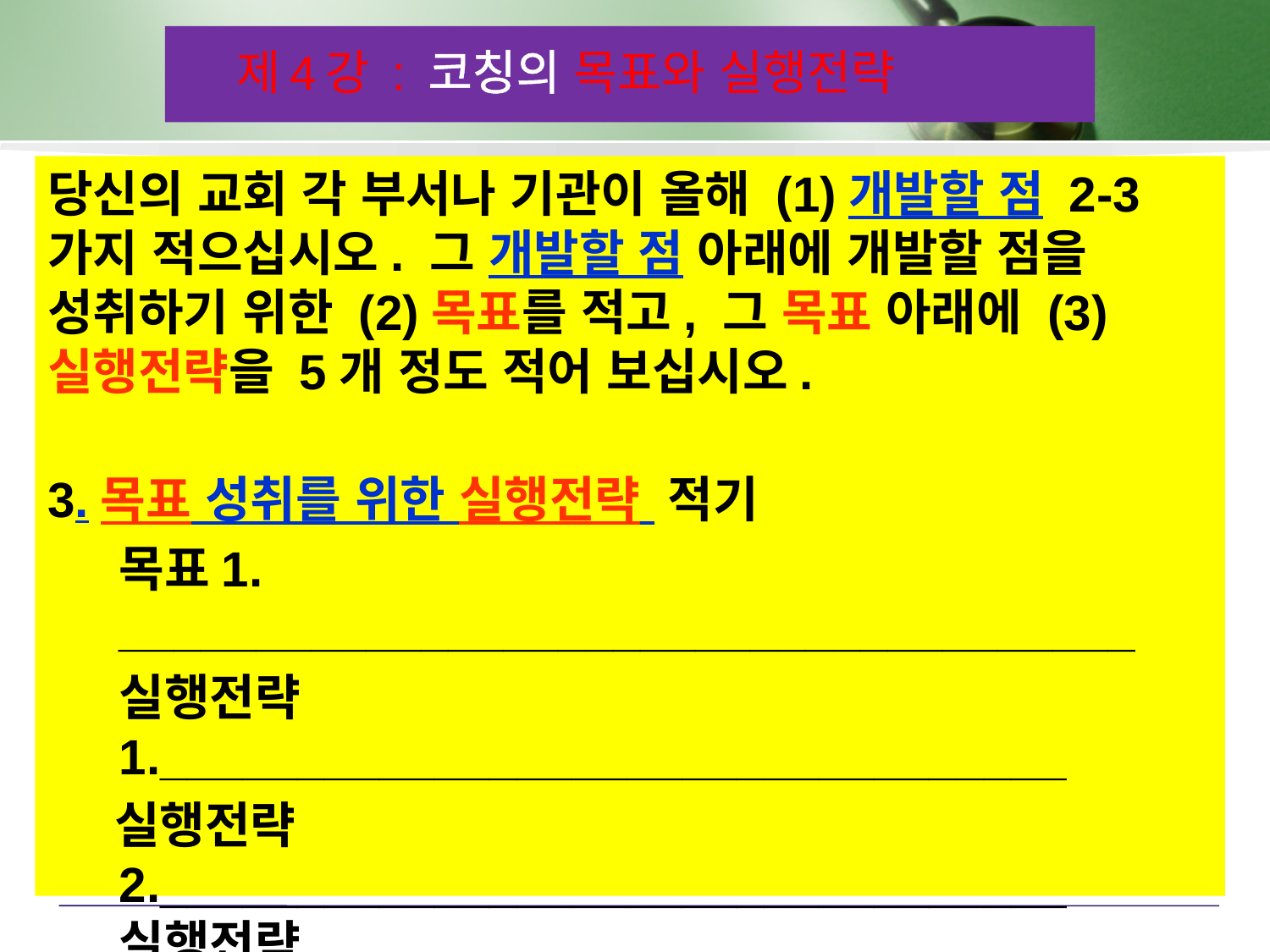

제4강 : 코칭의 목표와 실행전략
당신의 교회 각 부서나 기관이 올해 (1)개발할 점 2-3가지 적으십시오. 그 개발할 점 아래에 개발할 점을 성취하기 위한 (2)목표를 적고, 그 목표 아래에 (3)실행전략을 5개 정도 적어 보십시오.

3.목표 성취를 위한 실행전략  적기
	목표1. _____________________________________
	실행전략1._________________________________
    실행전략2._________________________________ 실행전략3._________________________________
     실행전략4._________________________________

	3.______________________________________